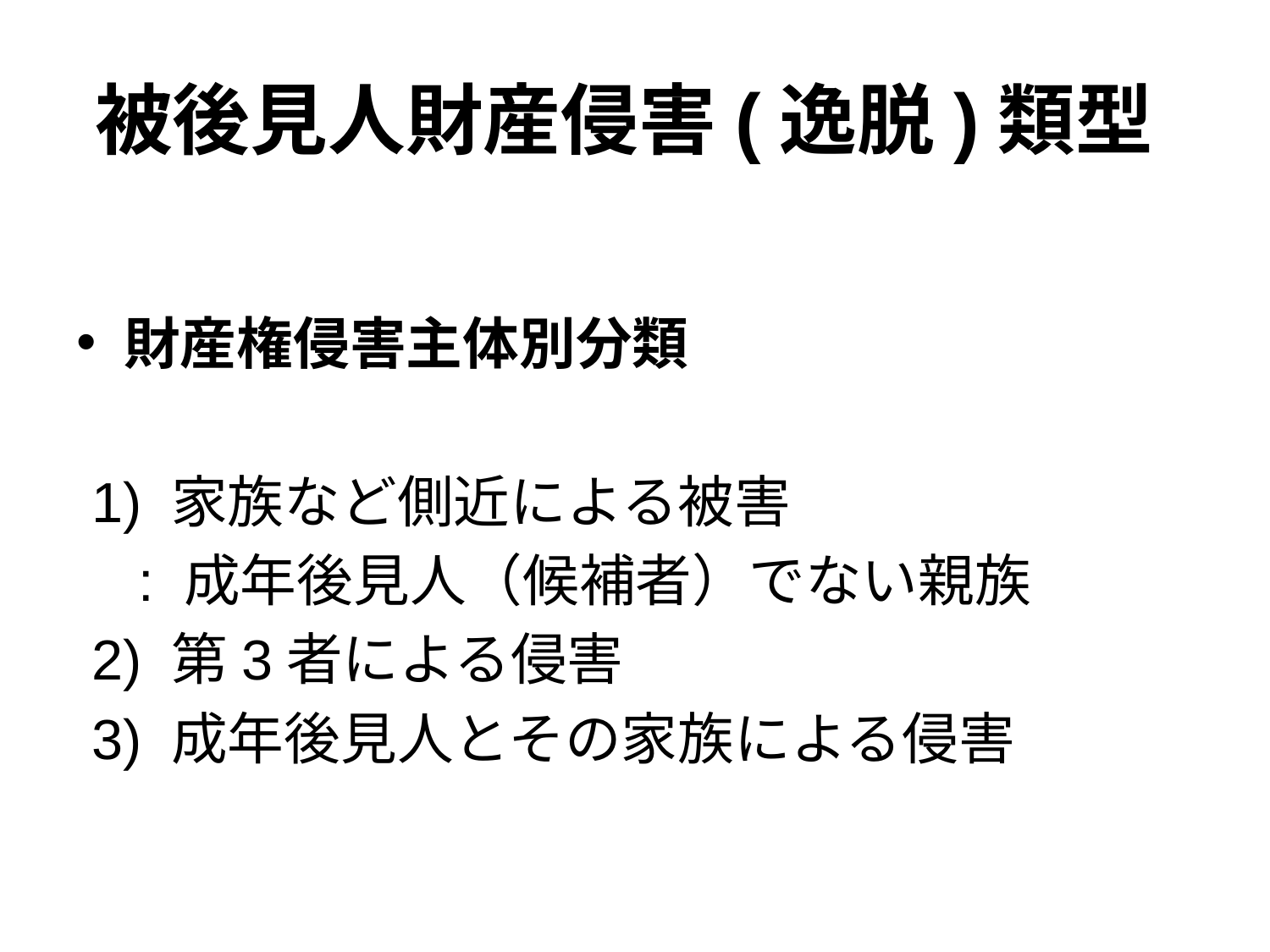

# 被後見人財産侵害(逸脱)類型

財産権侵害主体別分類

 1) 家族など側近による被害
    : 成年後見人（候補者）でない親族
 2) 第3者による侵害
 3) 成年後見人とその家族による侵害